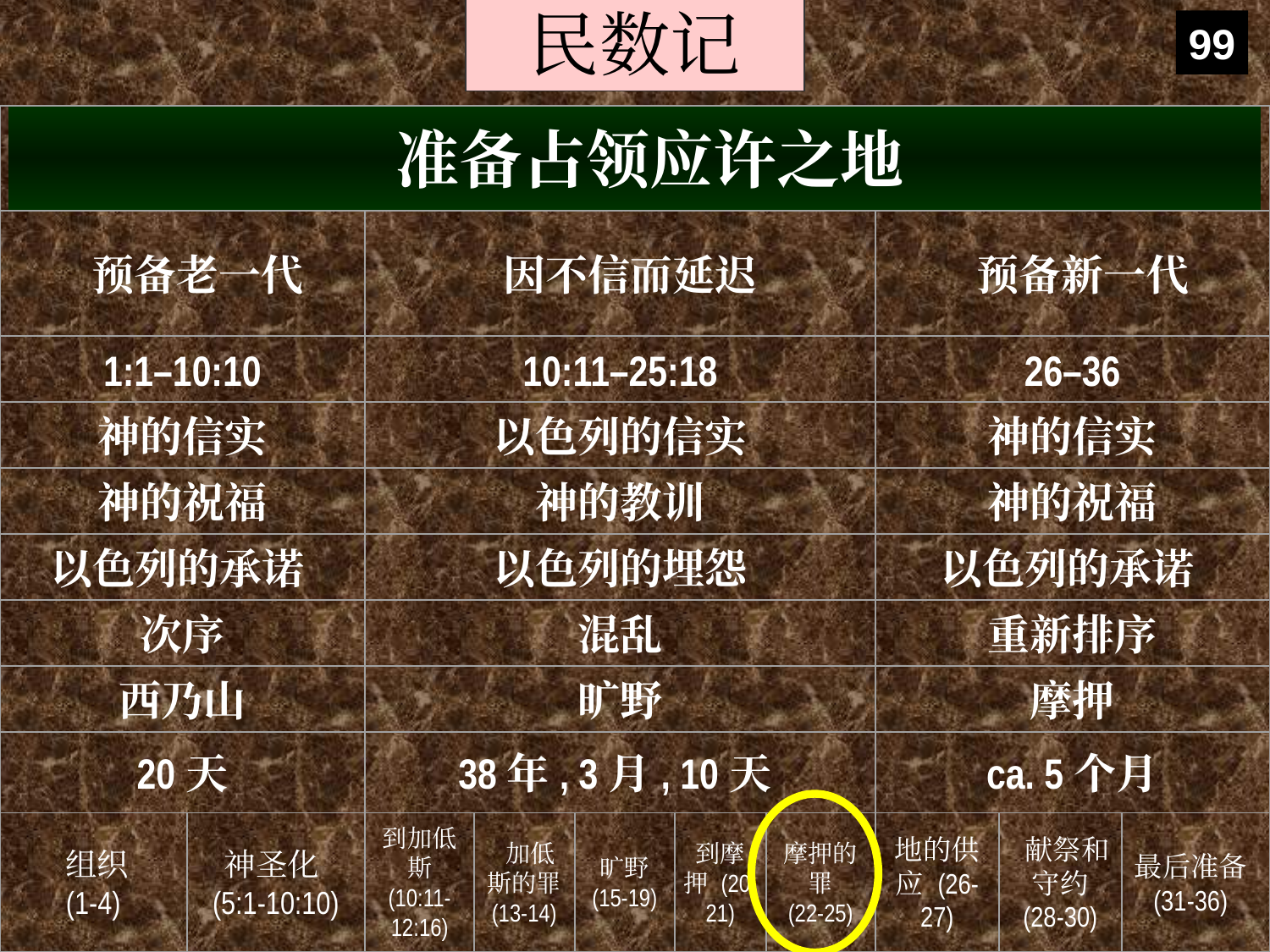

民数记
99

 准备占领应许之地

  预备老一代

 因不信而延迟

 预备新一代

1:1–10:10

10:11–25:18

26–36

神的信实

以色列的信实

神的信实

神的祝福

神的教训

神的祝福

以色列的承诺

以色列的埋怨

以色列的承诺

次序

混乱

重新排序

西乃山

旷野

摩押

20天

38年, 3月, 10天

ca. 5个月

 组织
(1-4)

神圣化
(5:1-10:10)

到加低 斯 (10:11-
12:16)

 加低 斯的罪
(13-14)

旷野 (15-19)

到摩押 (20-21)

摩押的罪
(22-25)

地的供应 (26-27)

 献祭和守约 (28-30)
最后准备 (31-36)